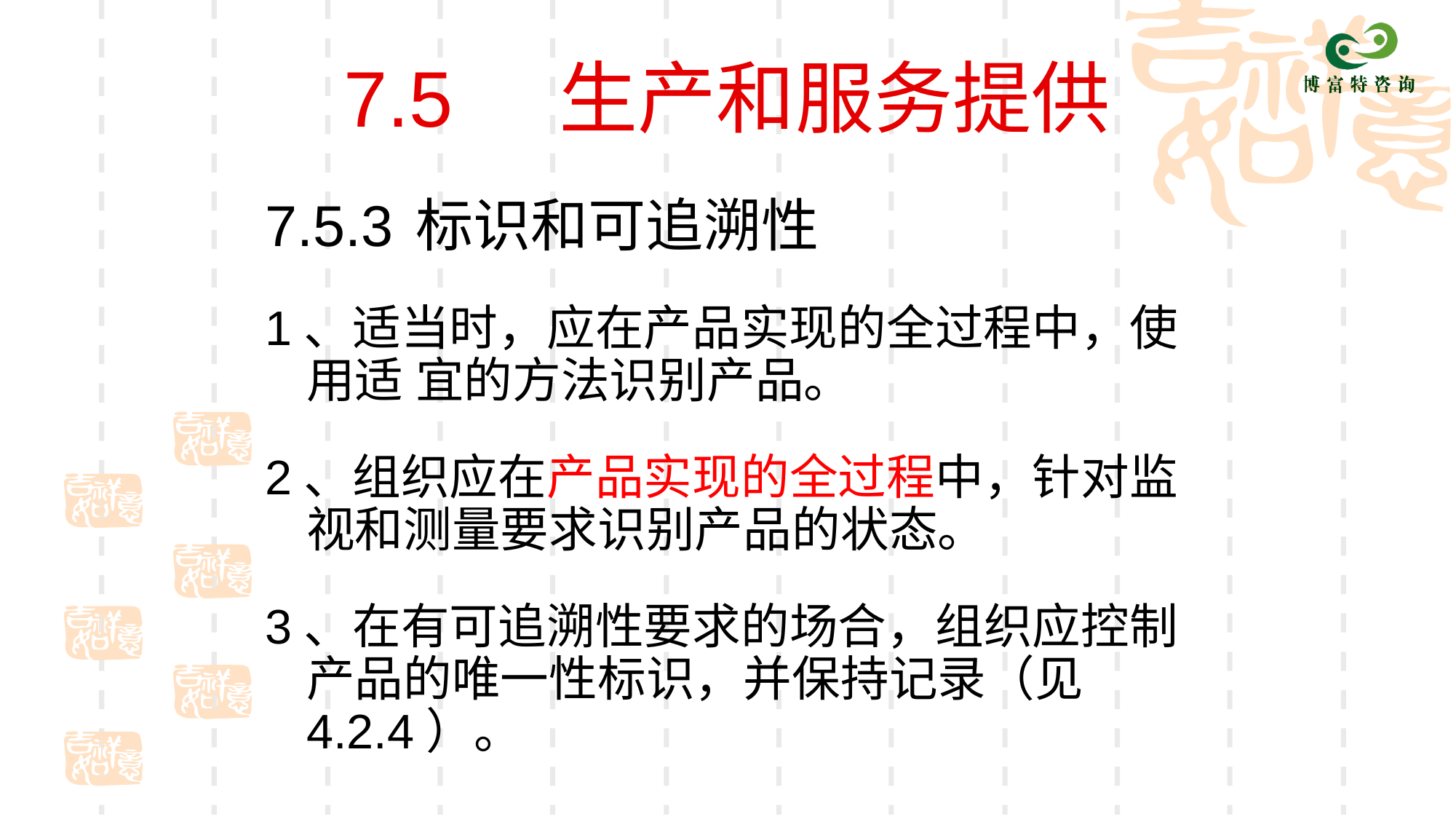

# 7.5    生产和服务提供
7.5.3	标识和可追溯性

1、适当时，应在产品实现的全过程中，使用适	宜的方法识别产品。

2、组织应在产品实现的全过程中，针对监视和测量要求识别产品的状态。

3、在有可追溯性要求的场合，组织应控制产品的唯一性标识，并保持记录（见4.2.4）。